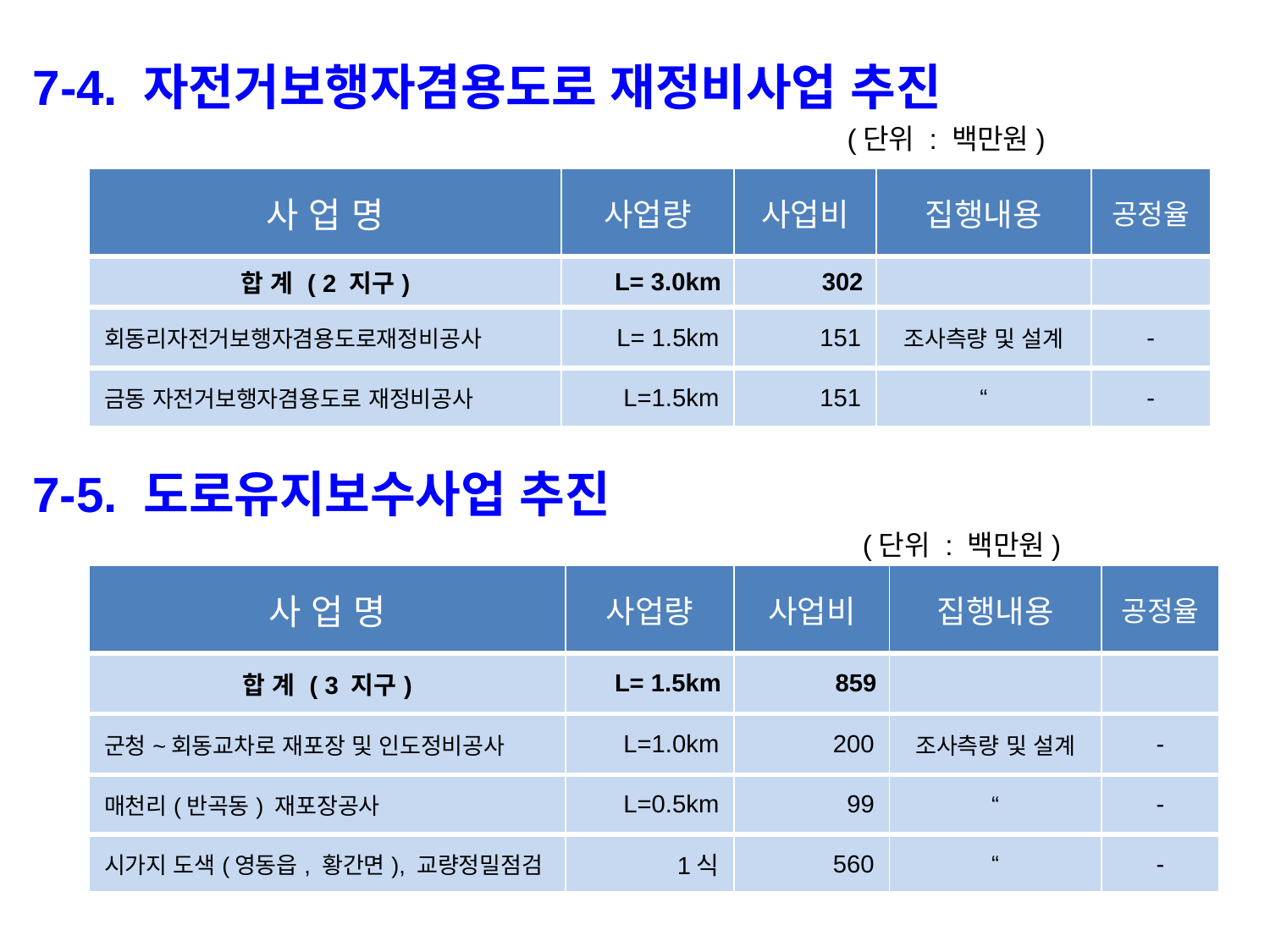

7-4. 자전거보행자겸용도로 재정비사업 추진
                                                                                                        (단위 : 백만원)
| 사 업 명 | 사업량 | 사업비 | 집행내용 | 공정율 |
| --- | --- | --- | --- | --- |
| 합 계 ( 2 지구) | L= 3.0km | 302 |  |  |
| 회동리자전거보행자겸용도로재정비공사 | L= 1.5km | 151 | 조사측량 및 설계 | - |
| 금동 자전거보행자겸용도로 재정비공사 | L=1.5km | 151 | “ | - |
7-5. 도로유지보수사업 추진
                                                                                                          (단위 : 백만원)
| 사 업 명 | 사업량 | 사업비 | 집행내용 | 공정율 |
| --- | --- | --- | --- | --- |
| 합 계 ( 3 지구) | L= 1.5km | 859 |  |  |
| 군청~회동교차로 재포장 및 인도정비공사 | L=1.0km | 200 | 조사측량 및 설계 | - |
| 매천리(반곡동) 재포장공사 | L=0.5km | 99 | “ | - |
| 시가지 도색(영동읍, 황간면), 교량정밀점검 | 1식 | 560 | “ | - |